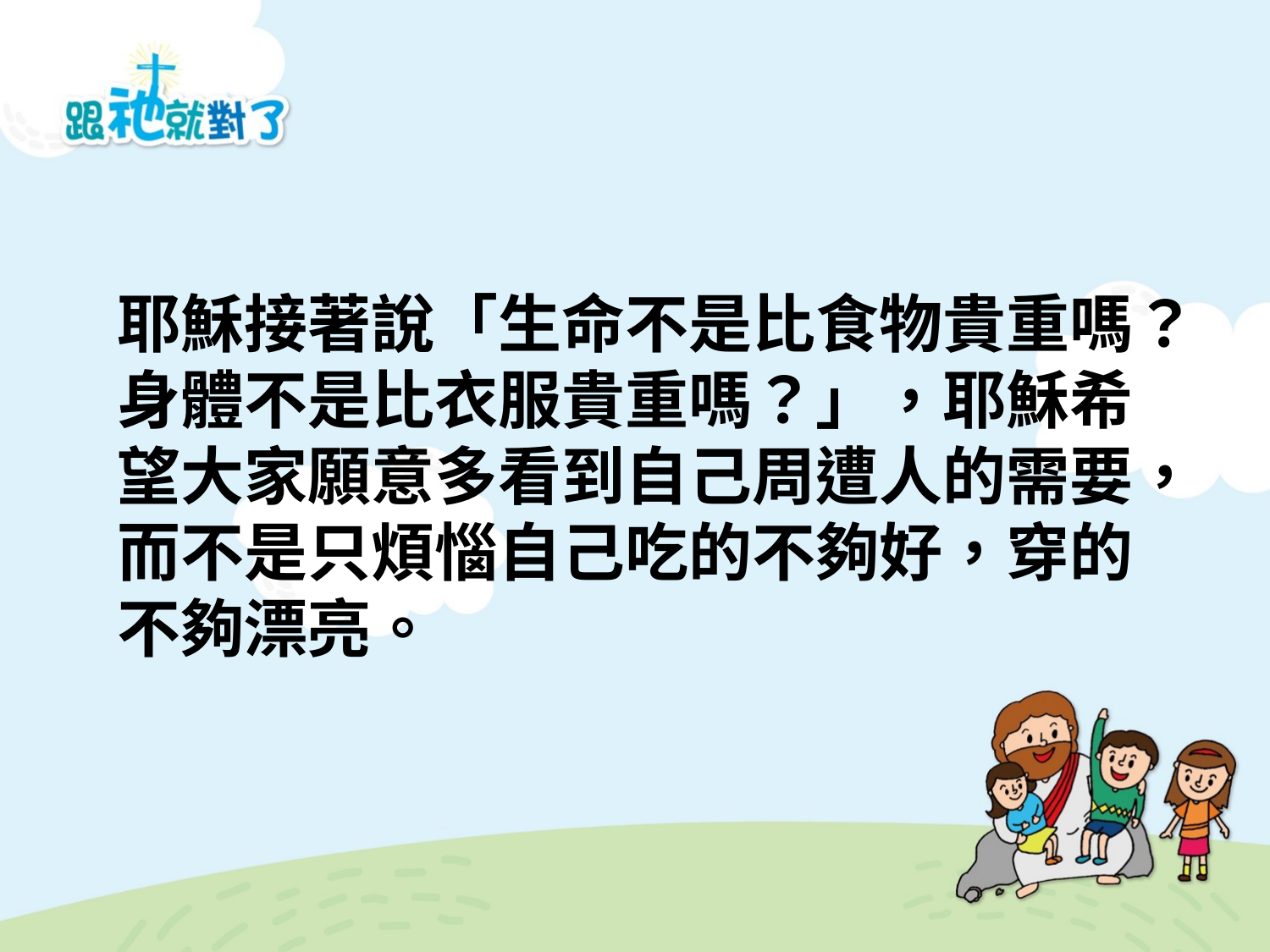

耶穌接著說「生命不是比食物貴重嗎？身體不是比衣服貴重嗎？」，耶穌希望大家願意多看到自己周遭人的需要，而不是只煩惱自己吃的不夠好，穿的不夠漂亮。